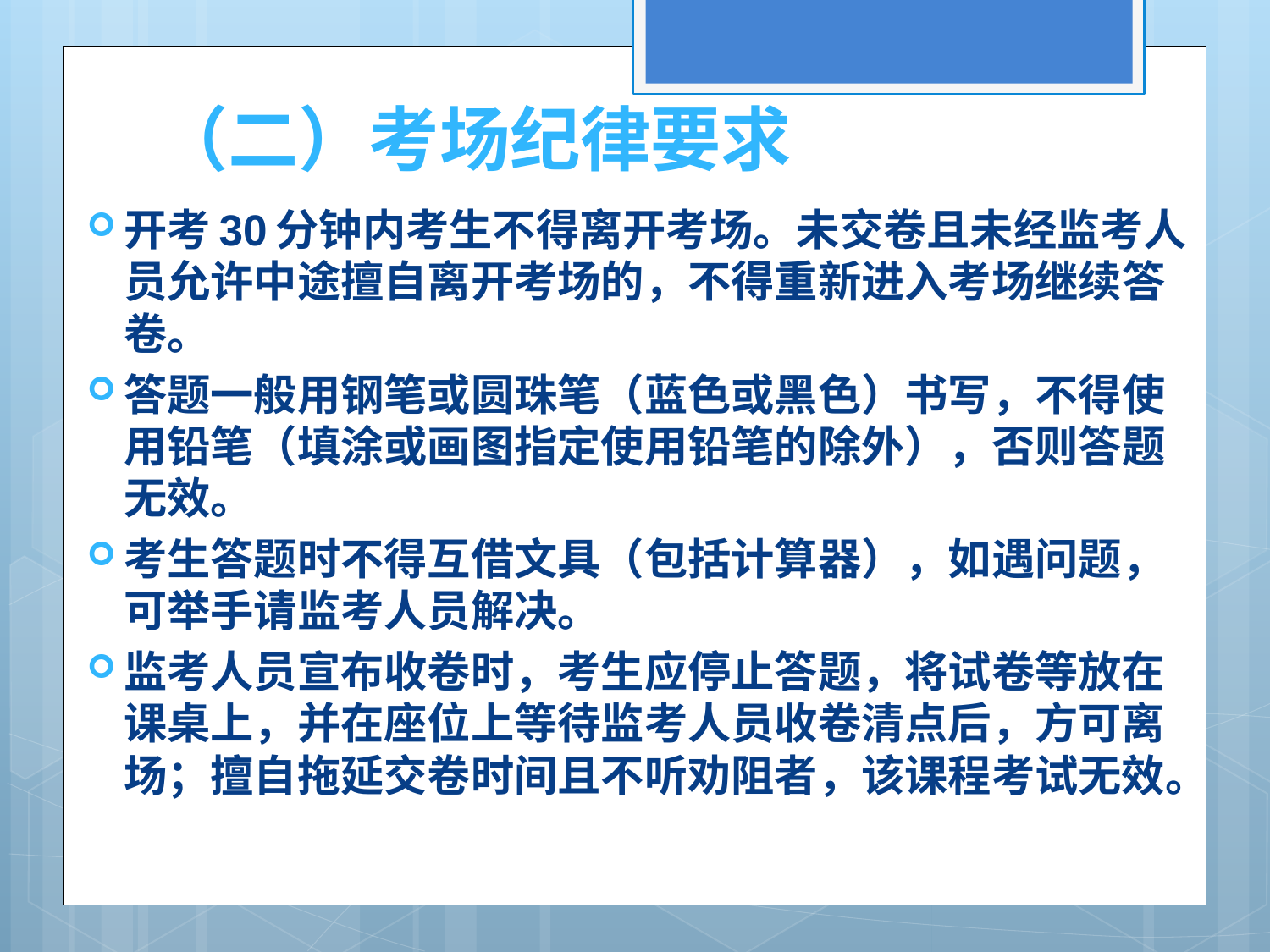

# （二）考场纪律要求
开考30分钟内考生不得离开考场。未交卷且未经监考人员允许中途擅自离开考场的，不得重新进入考场继续答卷。
答题一般用钢笔或圆珠笔（蓝色或黑色）书写，不得使用铅笔（填涂或画图指定使用铅笔的除外），否则答题无效。
考生答题时不得互借文具（包括计算器），如遇问题，可举手请监考人员解决。
监考人员宣布收卷时，考生应停止答题，将试卷等放在课桌上，并在座位上等待监考人员收卷清点后，方可离场；擅自拖延交卷时间且不听劝阻者，该课程考试无效。